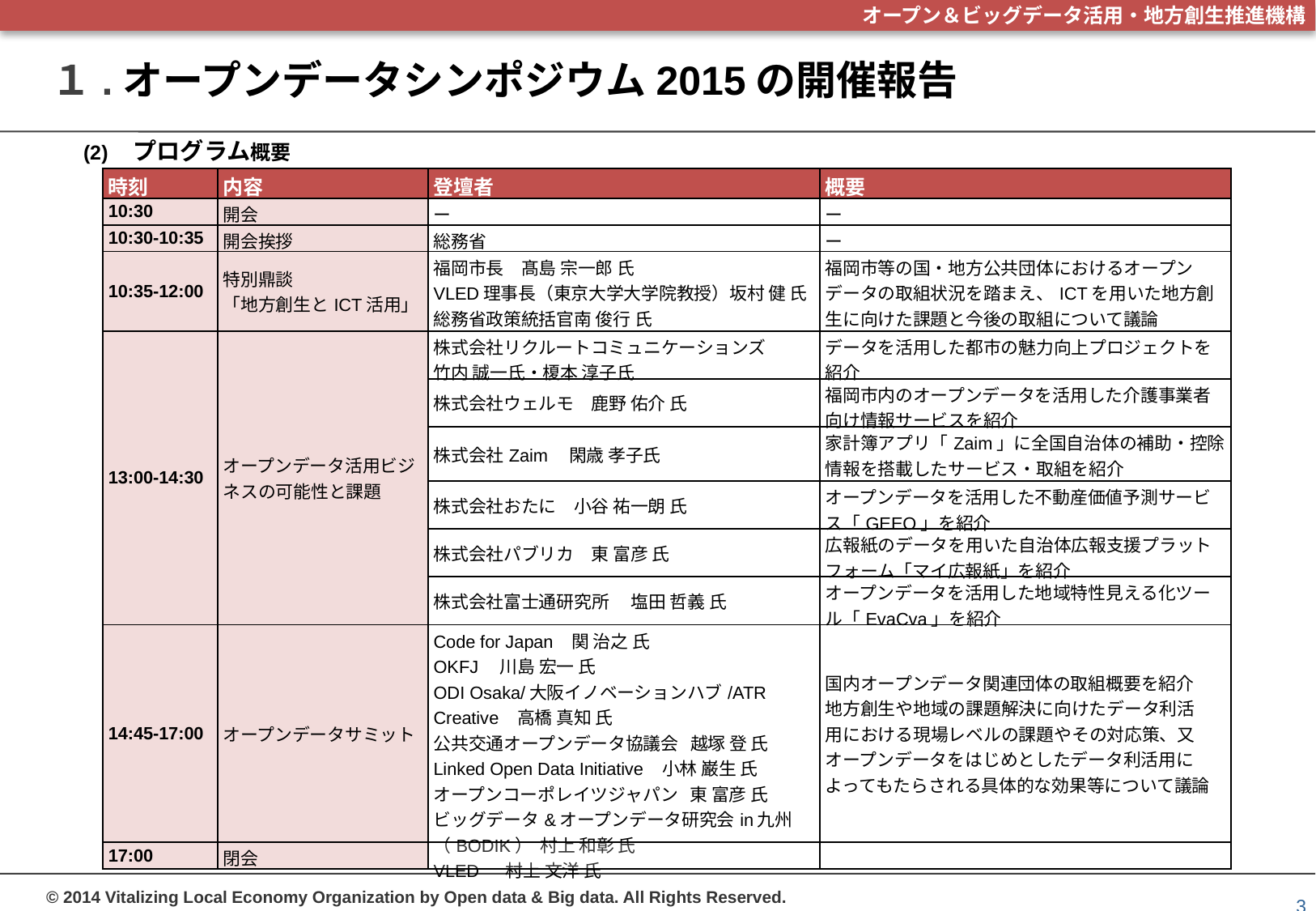

# １.オープンデータシンポジウム2015の開催報告
(2)　プログラム概要
| 時刻 | 内容 | 登壇者 | 概要 |
| --- | --- | --- | --- |
| 10:30 | 開会 | ー | ー |
| 10:30-10:35 | 開会挨拶 | 総務省 | ー |
| 10:35-12:00 | 特別鼎談 「地方創生とICT活用」 | 福岡市長　髙島 宗一郎 氏 VLED理事長（東京大学大学院教授）坂村 健 氏 総務省政策統括官南 俊行 氏 | 福岡市等の国・地方公共団体におけるオープンデータの取組状況を踏まえ、ICTを用いた地方創生に向けた課題と今後の取組について議論 |
| 13:00-14:30 | オープンデータ活用ビジネスの可能性と課題 | 株式会社リクルートコミュニケーションズ 竹内 誠一氏・榎本 淳子氏 | データを活用した都市の魅力向上プロジェクトを紹介 |
|  |  | 株式会社ウェルモ　鹿野 佑介 氏 | 福岡市内のオープンデータを活用した介護事業者向け情報サービスを紹介 |
|  |  | 株式会社Zaim　閑歳 孝子氏 | 家計簿アプリ「Zaim」に全国自治体の補助・控除情報を搭載したサービス・取組を紹介 |
|  |  | 株式会社おたに　小谷 祐一朗 氏 | オープンデータを活用した不動産価値予測サービス「GEEO」を紹介 |
|  |  | 株式会社パブリカ　東 富彦 氏 | 広報紙のデータを用いた自治体広報支援プラットフォーム「マイ広報紙」を紹介 |
|  |  | 株式会社富士通研究所 　塩田 哲義 氏 | オープンデータを活用した地域特性見える化ツール「EvaCva」を紹介 |
| 14:45-17:00 | オープンデータサミット | Code for Japan 関 治之 氏 OKFJ　川島 宏一 氏 ODI Osaka/大阪イノベーションハブ/ATR Creative 高橋 真知 氏 公共交通オープンデータ協議会 越塚 登 氏 Linked Open Data Initiative 小林 巌生 氏 オープンコーポレイツジャパン 東 富彦 氏 ビッグデータ&オープンデータ研究会in九州（BODIK） 村上 和彰 氏 VLED 　村上 文洋 氏 | 国内オープンデータ関連団体の取組概要を紹介 地方創生や地域の課題解決に向けたデータ利活　用における現場レベルの課題やその対応策、又　オープンデータをはじめとしたデータ利活用によってもたらされる具体的な効果等について議論 |
| 17:00 | 閉会 |  |  |

3